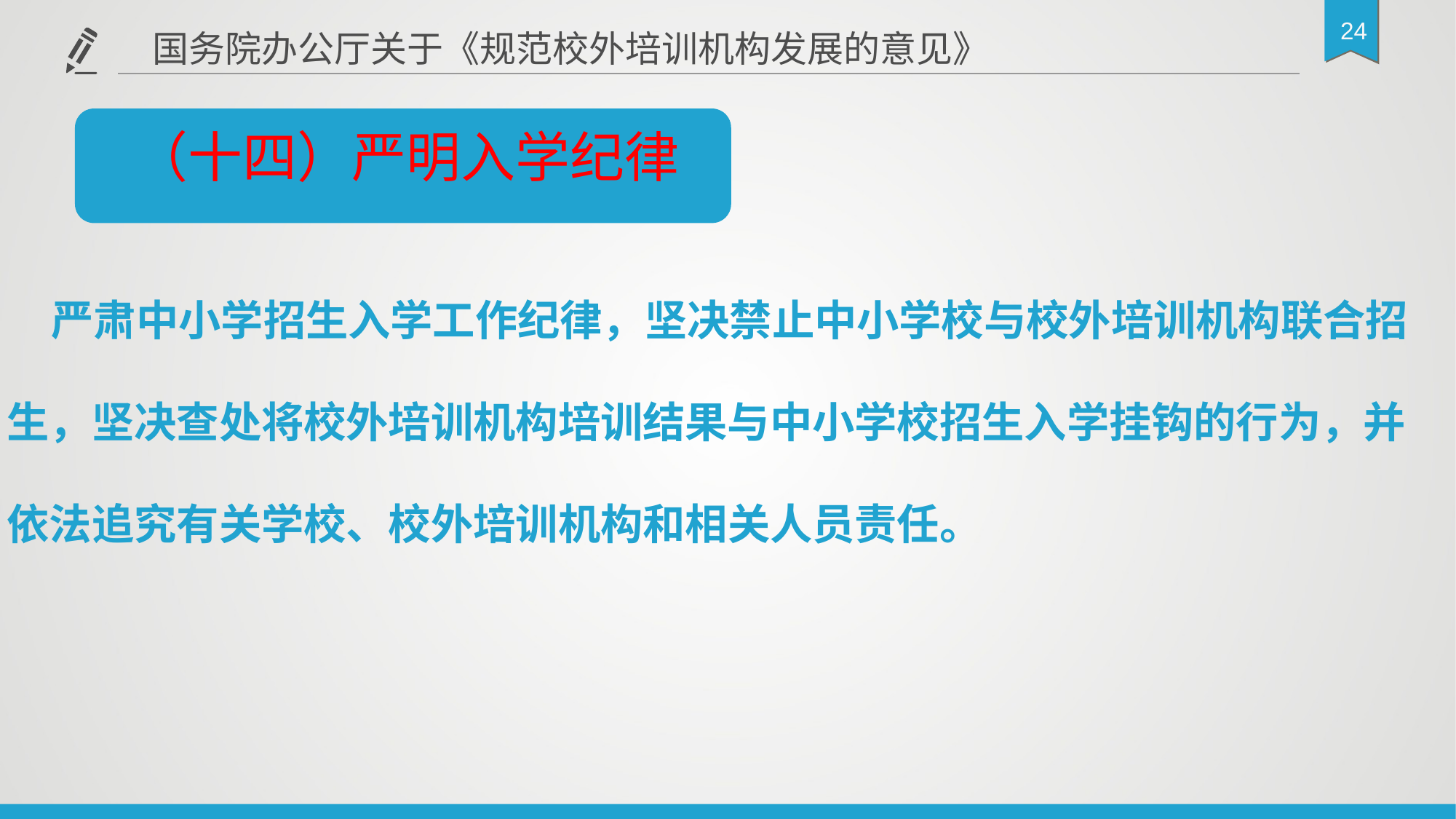

国务院办公厅关于《规范校外培训机构发展的意见》

（十四）严明入学纪律
    严肃中小学招生入学工作纪律，坚决禁止中小学校与校外培训机构联合招生，坚决查处将校外培训机构培训结果与中小学校招生入学挂钩的行为，并依法追究有关学校、校外培训机构和相关人员责任。